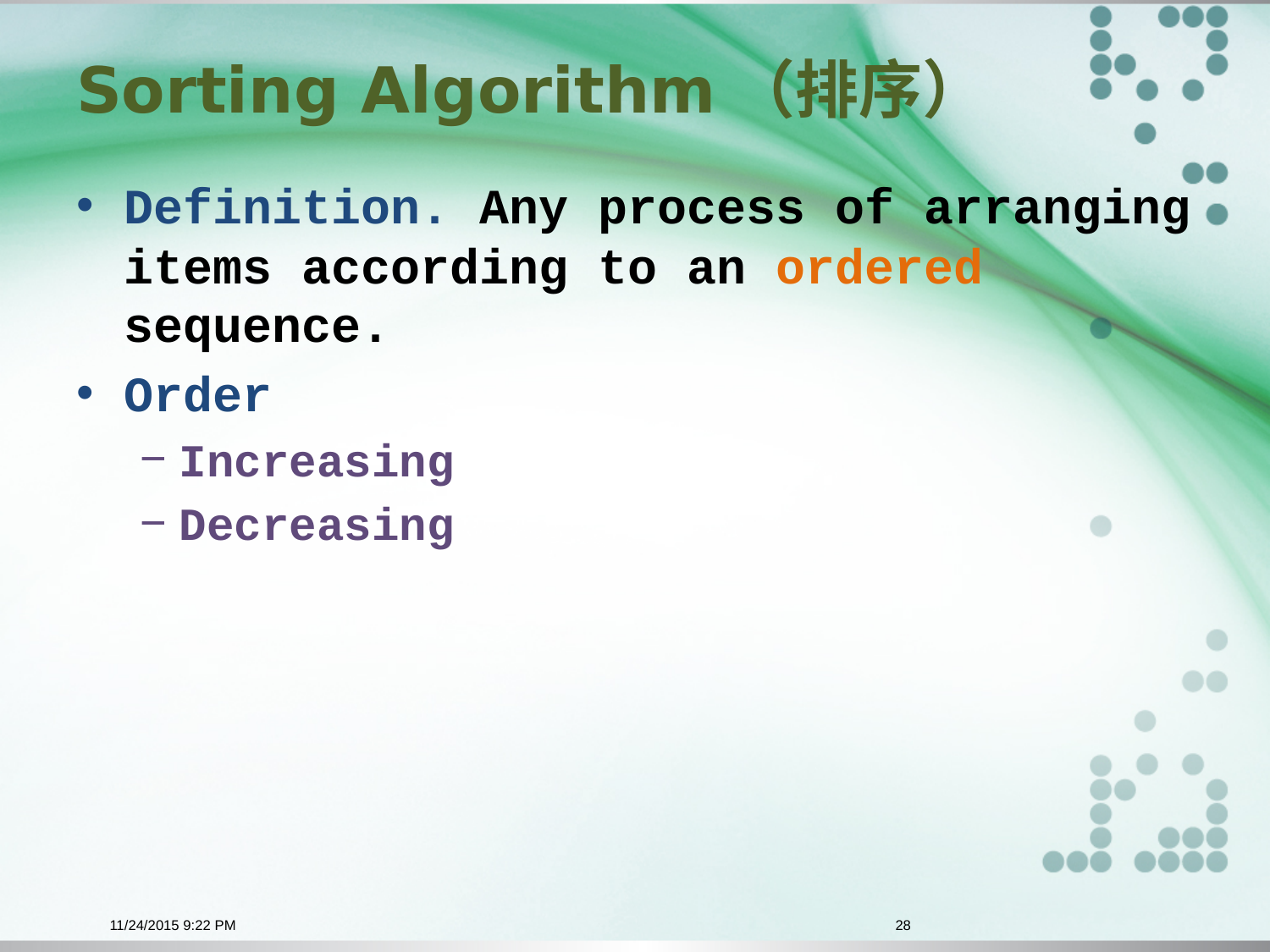

# Sorting Algorithm（排序）
Definition. Any process of arranging items according to an ordered sequence.
Order
Increasing
Decreasing

11/24/2015 9:22 PM
28